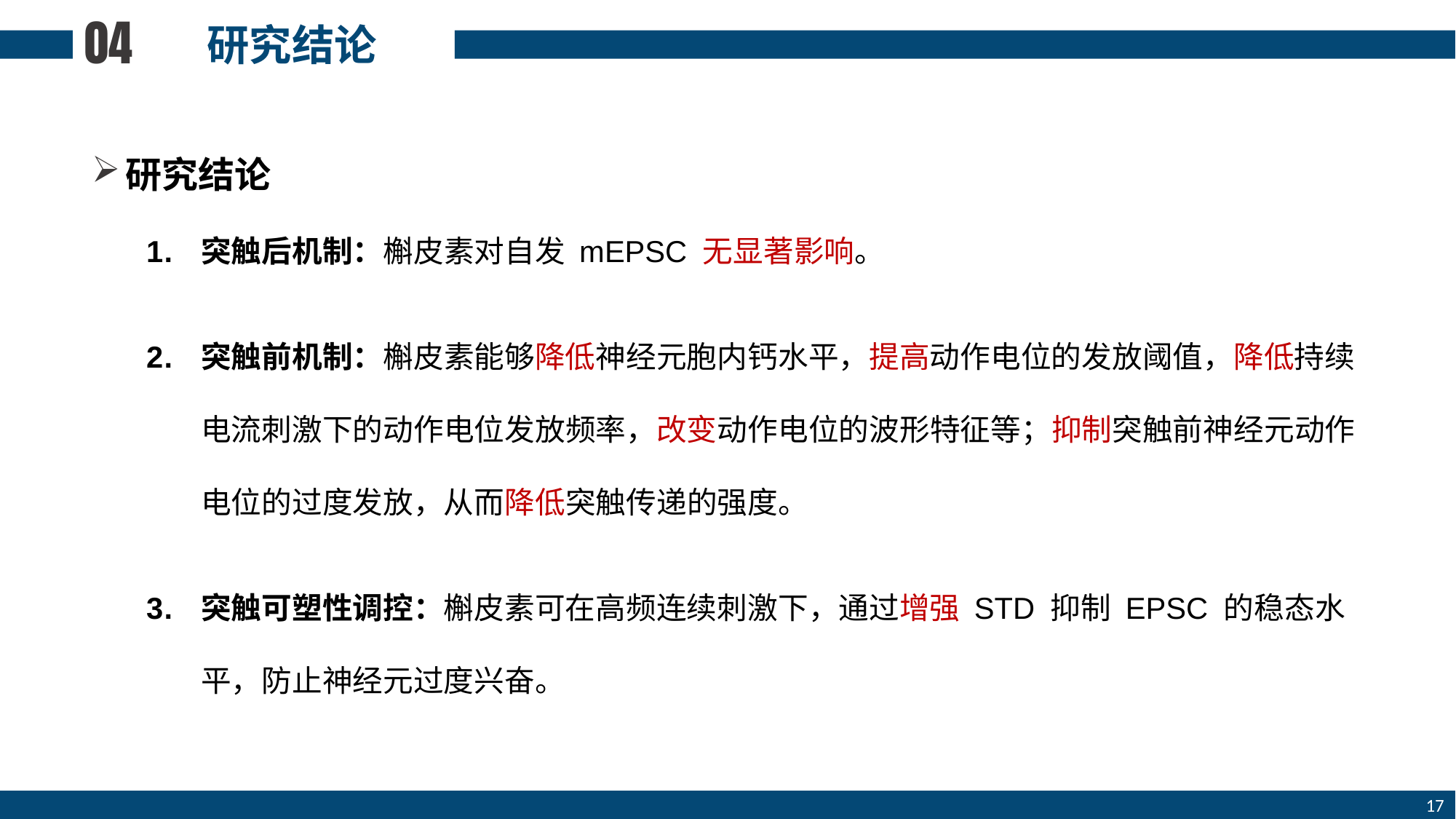

04
研究结论

研究结论
突触后机制：槲皮素对自发 mEPSC 无显著影响。

突触前机制：槲皮素能够降低神经元胞内钙水平，提高动作电位的发放阈值，降低持续电流刺激下的动作电位发放频率，改变动作电位的波形特征等；抑制突触前神经元动作电位的过度发放，从而降低突触传递的强度。

突触可塑性调控：槲皮素可在高频连续刺激下，通过增强 STD 抑制 EPSC 的稳态水平，防止神经元过度兴奋。

17